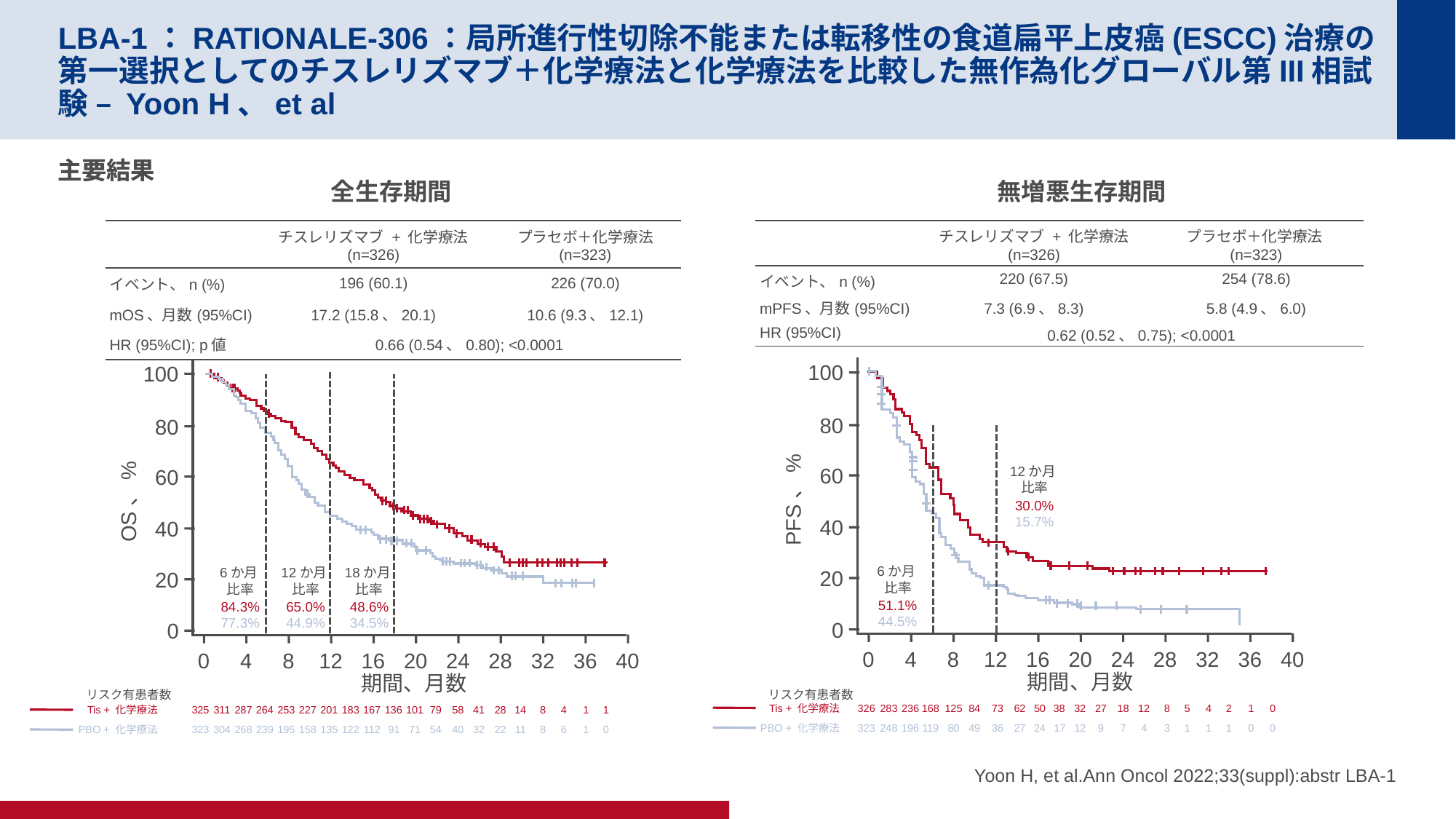

# LBA-1：RATIONALE-306：局所進行性切除不能または転移性の食道扁平上皮癌(ESCC)治療の第一選択としてのチスレリズマブ＋化学療法と化学療法を比較した無作為化グローバル第III相試験 – Yoon H、et al
主要結果
主要結果
全生存期間
無増悪生存期間
|  | チスレリズマブ + 化学療法 (n=326) | プラセボ＋化学療法 (n=323) |
| --- | --- | --- |
| イベント、n (%) | 196 (60.1) | 226 (70.0) |
| mOS、月数(95%CI) | 17.2 (15.8、20.1) | 10.6 (9.3、12.1) |
| HR (95%CI); p値 | 0.66 (0.54、0.80); <0.0001 |  |
|  | チスレリズマブ + 化学療法 (n=326) | プラセボ＋化学療法 (n=323) |
| --- | --- | --- |
| イベント、n (%) | 220 (67.5) | 254 (78.6) |
| mPFS、月数(95%CI) | 7.3 (6.9、8.3) | 5.8 (4.9、6.0) |
| HR (95%CI) | 0.62 (0.52、0.75); <0.0001 |  |
100

80

60

PFS、%
40

20

0

100

80

60

OS、%
40

20

0

12か月
比率
30.0%
15.7%
6か月
比率
6か月
比率
12か月
比率
18か月
比率
51.1%
44.5%
84.3%
77.3%
65.0%
44.9%
48.6%
34.5%

0
4
8
12
16
20
24
28
32
36
40
期間、月数
0
4
8
12
16
20
24
28
32
36
40
期間、月数
リスク有患者数
リスク有患者数
Tis + 化学療法
326
283
236
168
125
84
73
62
50
38
32
27
18
12
8
5
4
2
1
0
Tis + 化学療法
325
311
287
264
253
227
201
183
167
136
101
79
58
41
28
14
8
4
1
1
PBO + 化学療法
323
248
196
119
80
49
36
27
24
17
12
9
7
4
3
1
1
1
0
0
PBO + 化学療法
323
304
268
239
195
158
135
122
112
91
71
54
40
32
22
11
8
6
1
0
Yoon H, et al.Ann Oncol 2022;33(suppl):abstr LBA-1